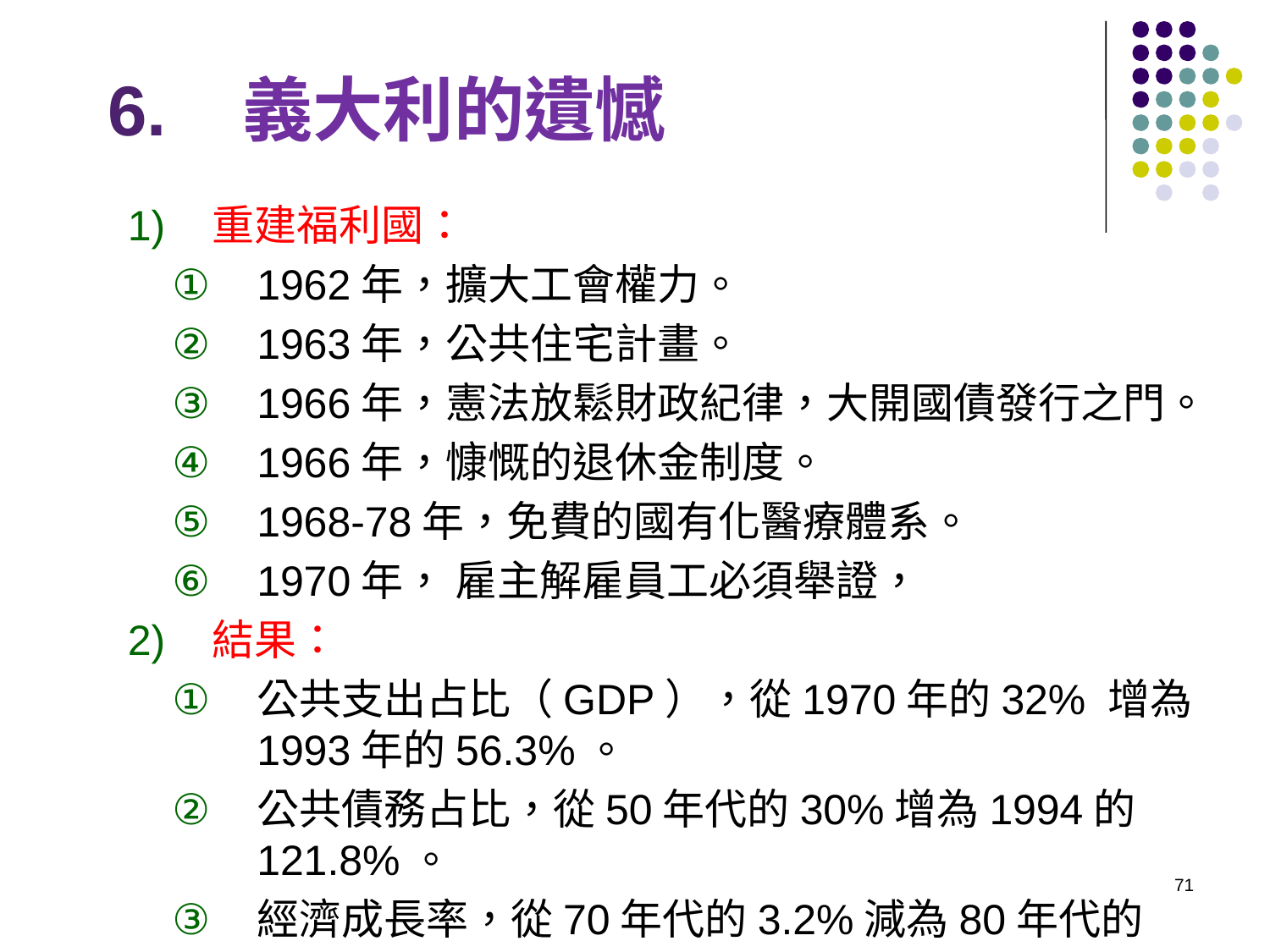

6.   義大利的遺憾
重建福利國：
1962年，擴大工會權力。
1963年，公共住宅計畫。
1966年，憲法放鬆財政紀律，大開國債發行之門。
1966年，慷慨的退休金制度。
1968-78年，免費的國有化醫療體系。
1970年， 雇主解雇員工必須舉證，
結果：
公共支出占比（GDP），從1970年的32% 增為1993年的56.3%。
公共債務占比，從50年代的30%增為1994的121.8%。
經濟成長率，從70年代的3.2%減為80年代的2.2%。

71